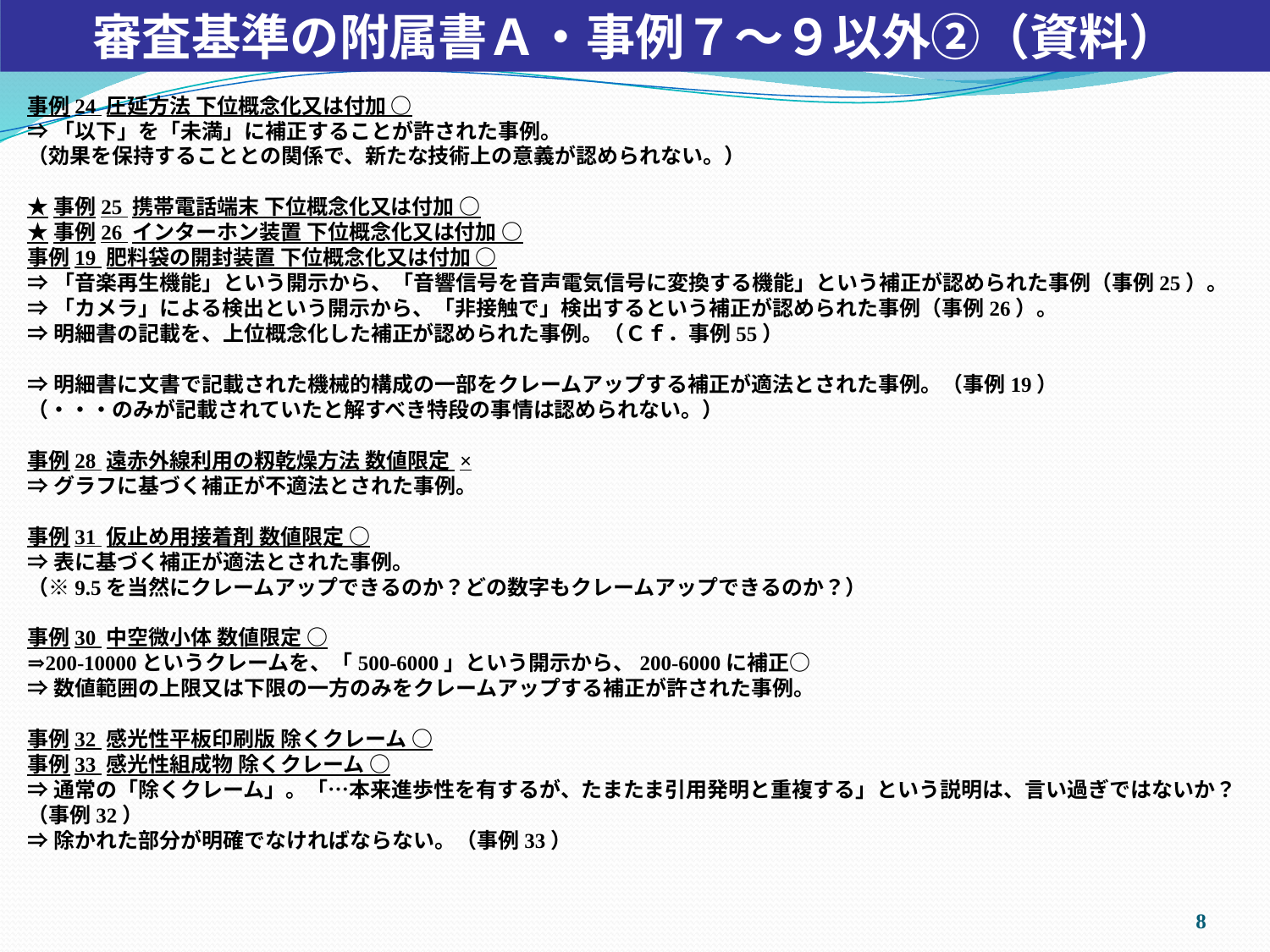

審査基準の附属書Ａ・事例７～９以外②（資料）
事例24 圧延方法 下位概念化又は付加 ○
⇒「以下」を「未満」に補正することが許された事例。
（効果を保持することとの関係で、新たな技術上の意義が認められない。）

★事例25 携帯電話端末 下位概念化又は付加 ○
★事例26 インターホン装置 下位概念化又は付加 ○
事例19 肥料袋の開封装置 下位概念化又は付加 ○
⇒「音楽再生機能」という開示から、「音響信号を音声電気信号に変換する機能」という補正が認められた事例（事例25）。
⇒「カメラ」による検出という開示から、「非接触で」検出するという補正が認められた事例（事例26）。
⇒明細書の記載を、上位概念化した補正が認められた事例。（Ｃｆ．事例55）

⇒明細書に文書で記載された機械的構成の一部をクレームアップする補正が適法とされた事例。（事例19）
（・・・のみが記載されていたと解すべき特段の事情は認められない。）

事例28 遠赤外線利用の籾乾燥方法 数値限定 ×
⇒グラフに基づく補正が不適法とされた事例。

事例31 仮止め用接着剤 数値限定 ○
⇒表に基づく補正が適法とされた事例。
（※9.5を当然にクレームアップできるのか？どの数字もクレームアップできるのか？）

事例30 中空微小体 数値限定 ○
⇒200-10000というクレームを、「500-6000」という開示から、200-6000に補正○
⇒数値範囲の上限又は下限の一方のみをクレームアップする補正が許された事例。

事例32 感光性平板印刷版 除くクレーム ○
事例33 感光性組成物 除くクレーム ○
⇒通常の「除くクレーム」。「…本来進歩性を有するが、たまたま引用発明と重複する」という説明は、言い過ぎではないか？（事例32）
⇒除かれた部分が明確でなければならない。（事例33）

8